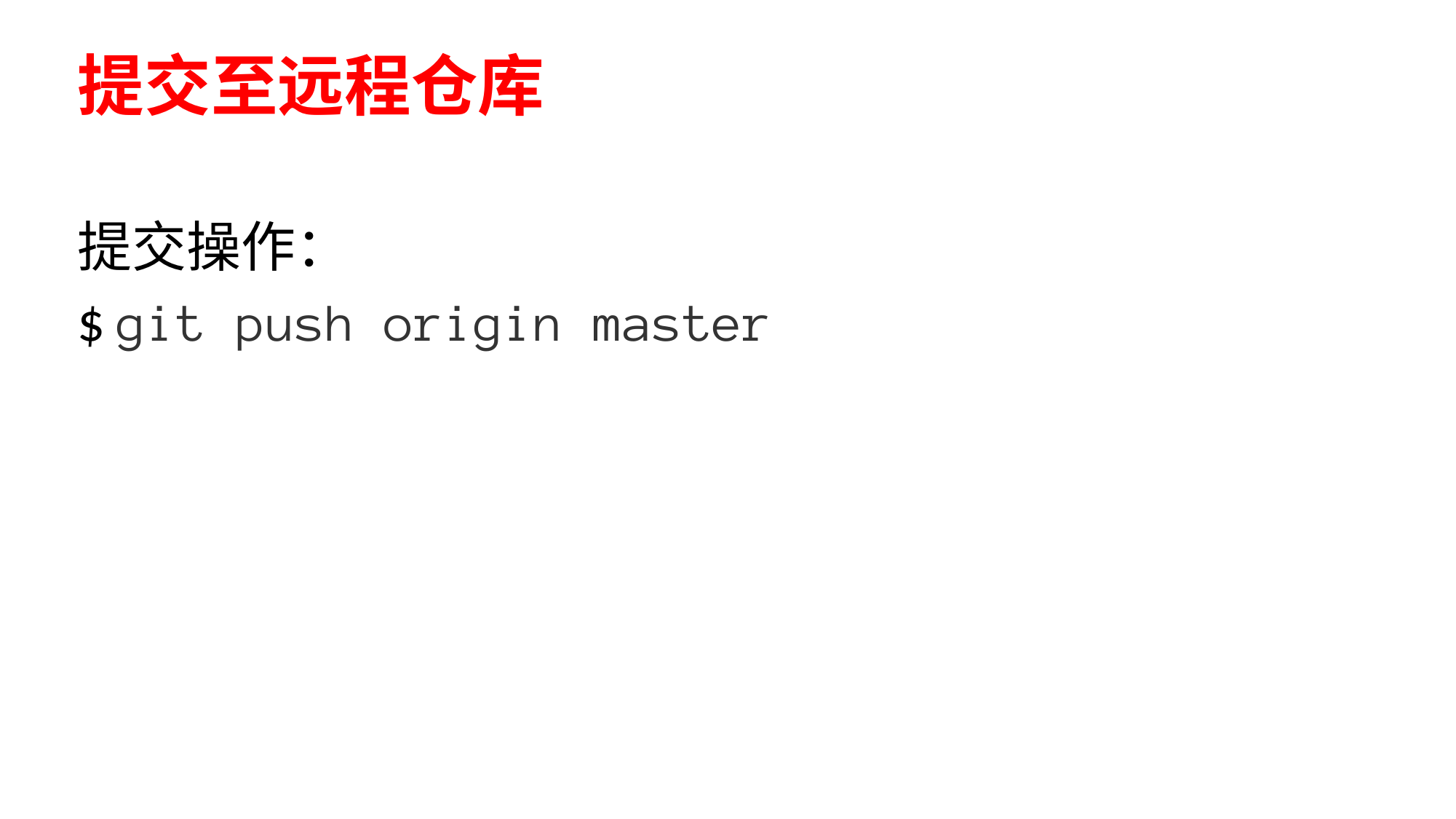

# 提交至远程仓库

提交操作：
$ git push origin master